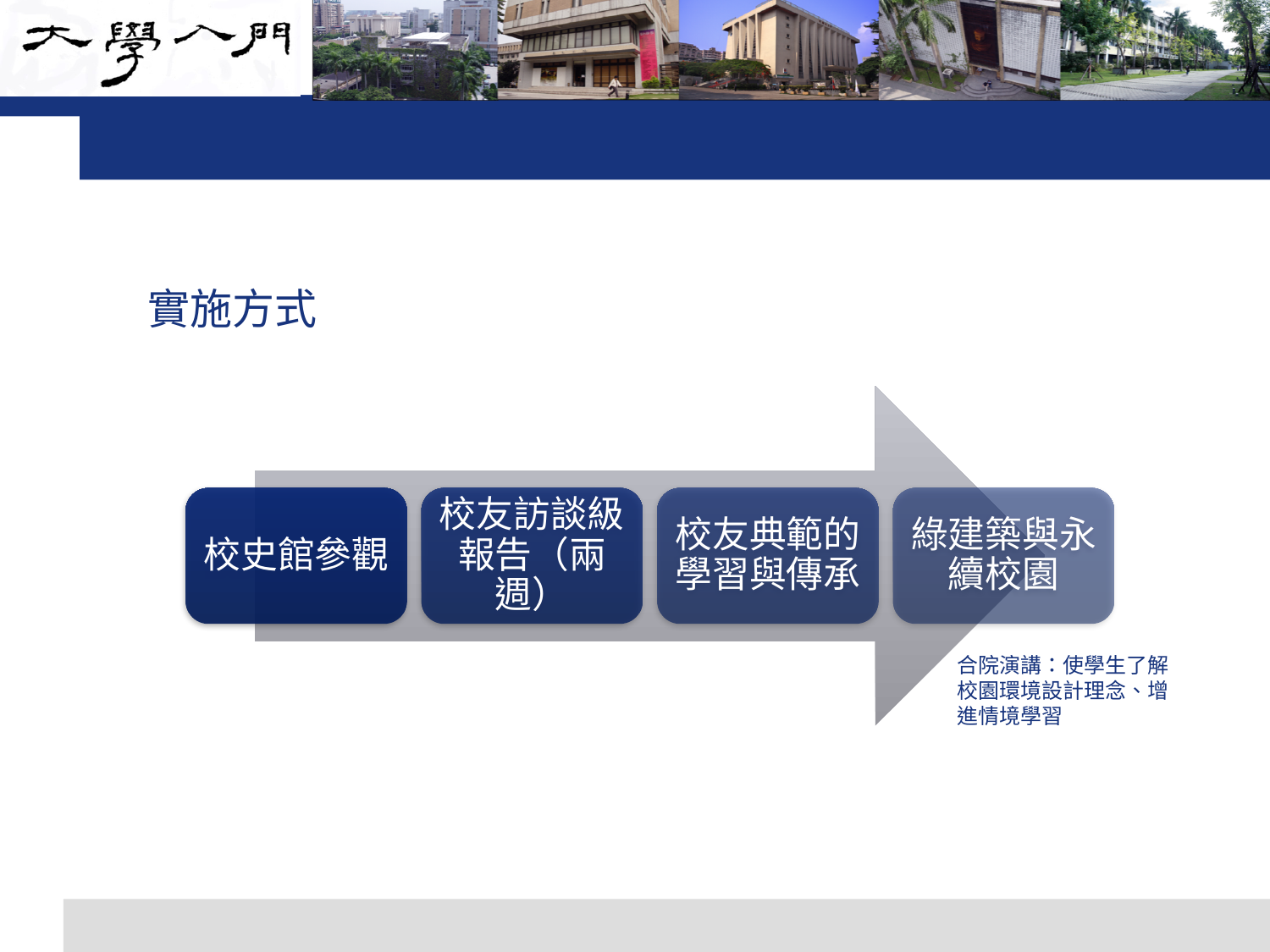

#
實施方式

校史館參觀
校友訪談級報告（兩週）
校友典範的學習與傳承
綠建築與永續校園

合院演講：使學生了解校園環境設計理念、增進情境學習